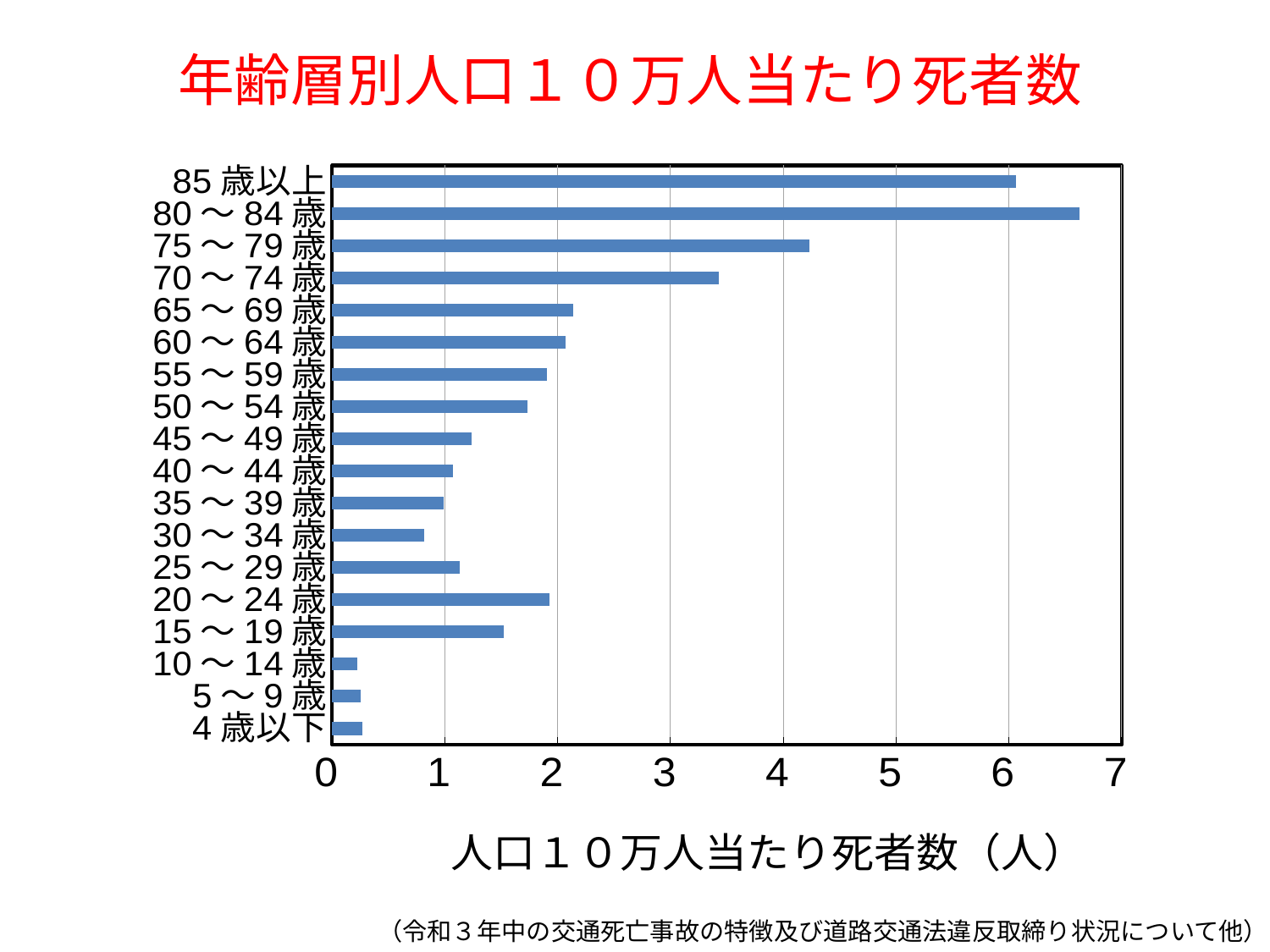

# 年齢層別人口１０万人当たり死者数

### Chart

| Category |  |
|---|---|
| 4歳以下 | 0.26420079260237783 |
| 5～9歳 | 0.2541544477028348 |
| 10～14歳 | 0.22325581395348837 |
| 15～19歳 | 1.524443665673734 |
| 20～24歳 | 1.930379746835443 |
| 25～29歳 | 1.1279962400125334 |
| 30～34歳 | 0.8191837950551087 |
| 35～39歳 | 0.9867982397653021 |
| 40～44歳 | 1.0734929810074318 |
| 45～49歳 | 1.2363194162950952 |
| 50～54歳 | 1.7280842298008698 |
| 55～59歳 | 1.9020027711298653 |
| 60～64歳 | 2.069336199946251 |
| 65～69歳 | 2.1369596891694997 |
| 70～74歳 | 3.4280117531831538 |
| 75～79歳 | 4.232130219391366 |
| 80～84歳 | 6.624722427831236 |
| 85歳以上 | 6.065547040600032 |
（令和３年中の交通死亡事故の特徴及び道路交通法違反取締り状況について他）